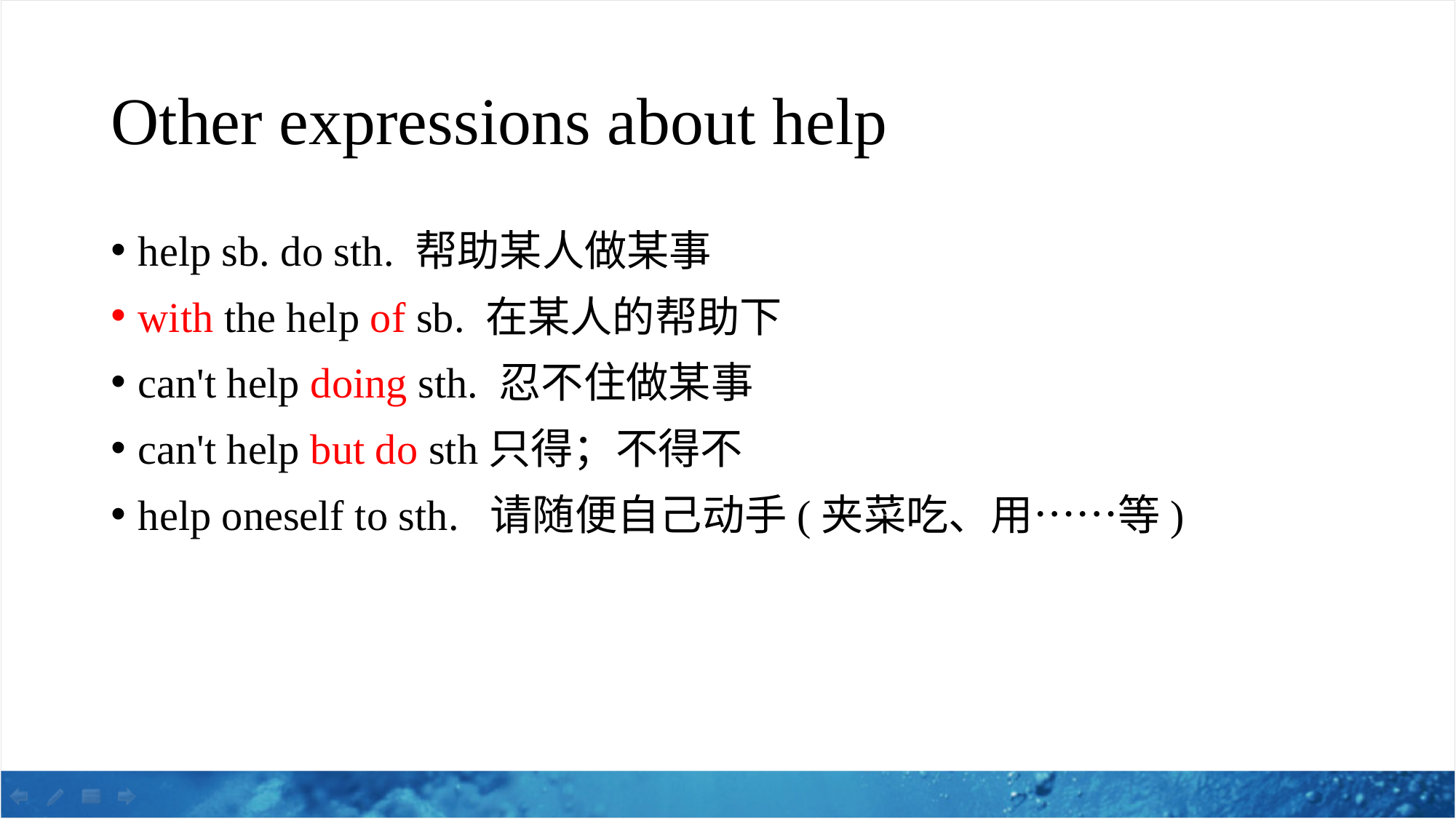

# Other expressions about help
help sb. do sth. 帮助某人做某事
with the help of sb. 在某人的帮助下
can't help doing sth. 忍不住做某事
can't help but do sth只得；不得不
help oneself to sth.  请随便自己动手(夹菜吃、用……等)